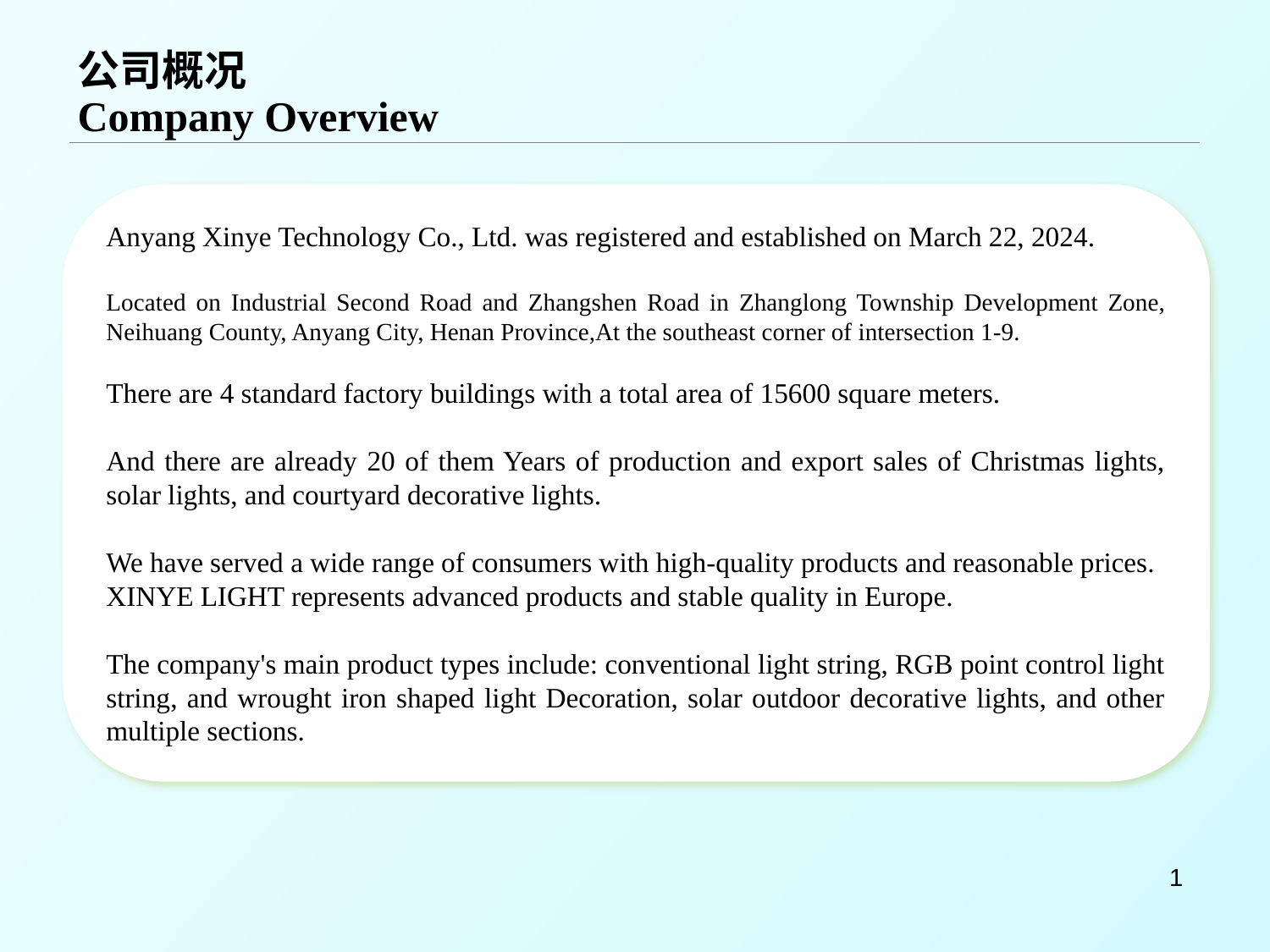

# 公司概况 Company Overview
Anyang Xinye Technology Co., Ltd. was registered and established on March 22, 2024.

Located on Industrial Second Road and Zhangshen Road in Zhanglong Township Development Zone, Neihuang County, Anyang City, Henan Province,At the southeast corner of intersection 1-9.

There are 4 standard factory buildings with a total area of 15600 square meters.

And there are already 20 of them Years of production and export sales of Christmas lights, solar lights, and courtyard decorative lights.

We have served a wide range of consumers with high-quality products and reasonable prices.
XINYE LIGHT represents advanced products and stable quality in Europe.

The company's main product types include: conventional light string, RGB point control light string, and wrought iron shaped light Decoration, solar outdoor decorative lights, and other multiple sections.
1